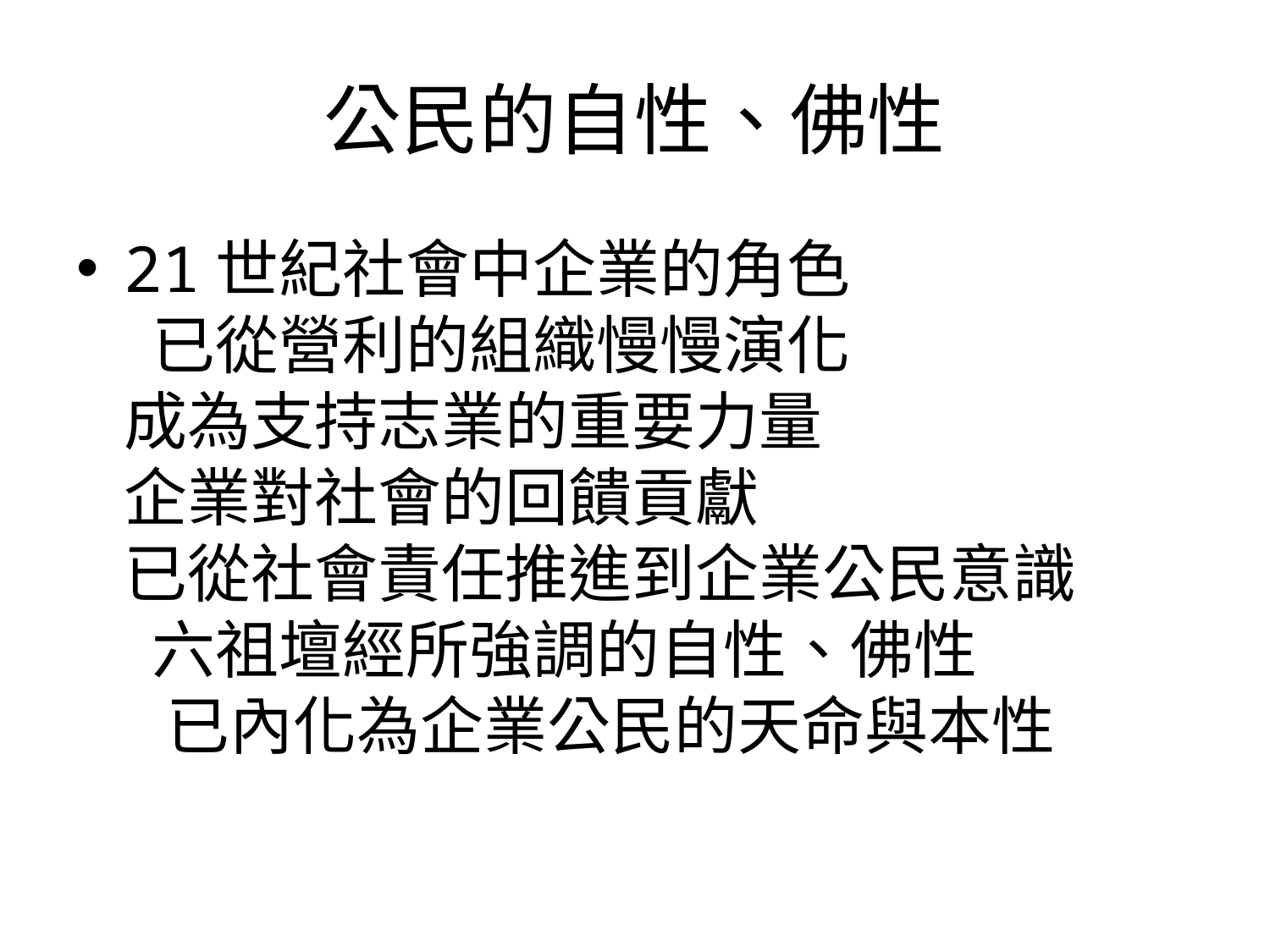

# 公民的自性、佛性
21世紀社會中企業的角色                           已從營利的組織慢慢演化                         成為支持志業的重要力量                      企業對社會的回饋貢獻                              已從社會責任推進到企業公民意識           六祖壇經所強調的自性、佛性                   已內化為企業公民的天命與本性